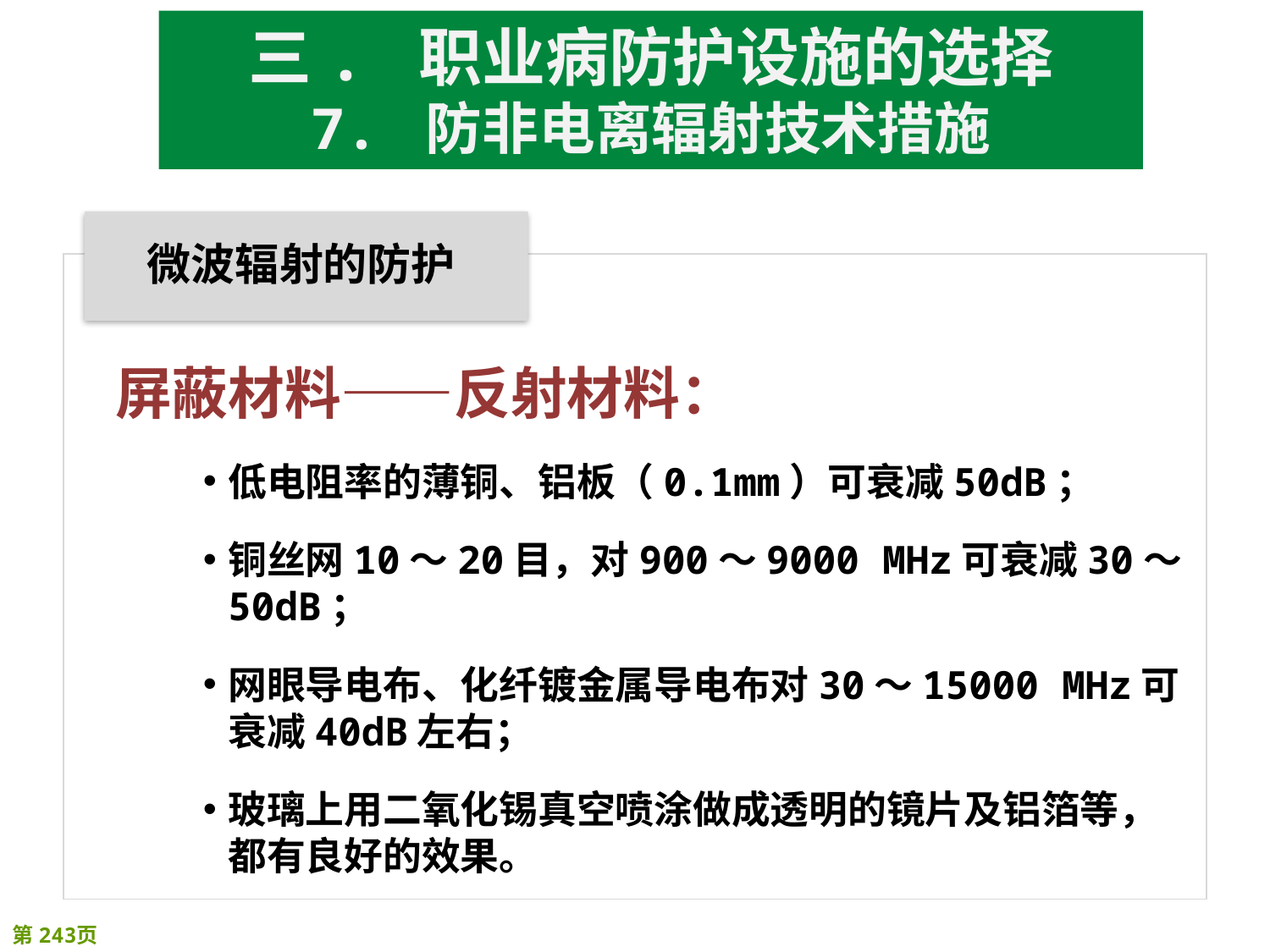

三. 职业病防护设施的选择
7. 防非电离辐射技术措施
微波辐射的防护

  屏蔽材料——反射材料：
低电阻率的薄铜、铝板（0.1mm）可衰减50dB；
铜丝网10～20目，对900～9000 MHz可衰减30～50dB；
网眼导电布、化纤镀金属导电布对30～15000 MHz可衰减40dB左右；
玻璃上用二氧化锡真空喷涂做成透明的镜片及铝箔等，都有良好的效果。